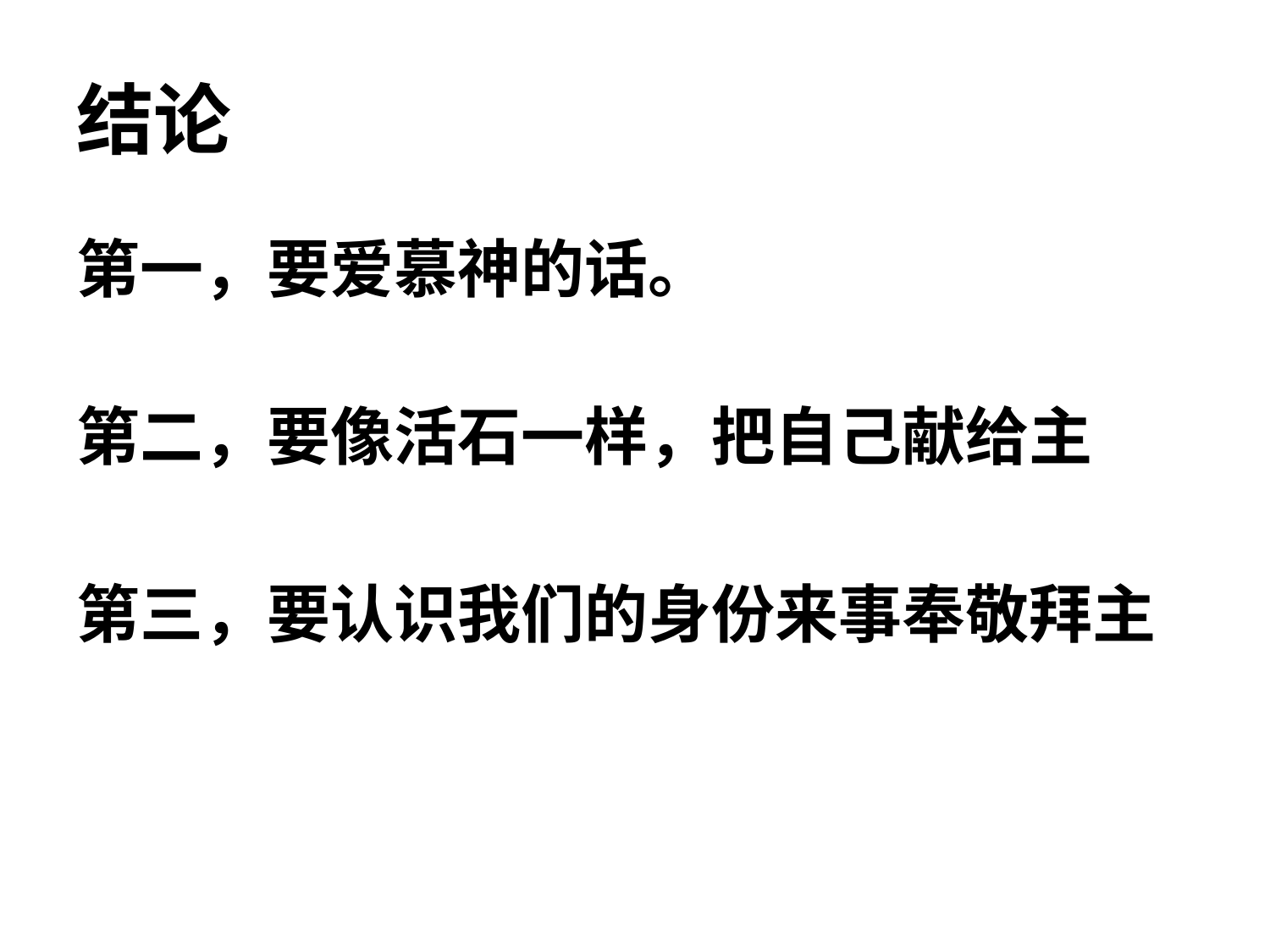

# 结论
第一，要爱慕神的话。

第二，要像活石一样，把自己献给主

第三，要认识我们的身份来事奉敬拜主